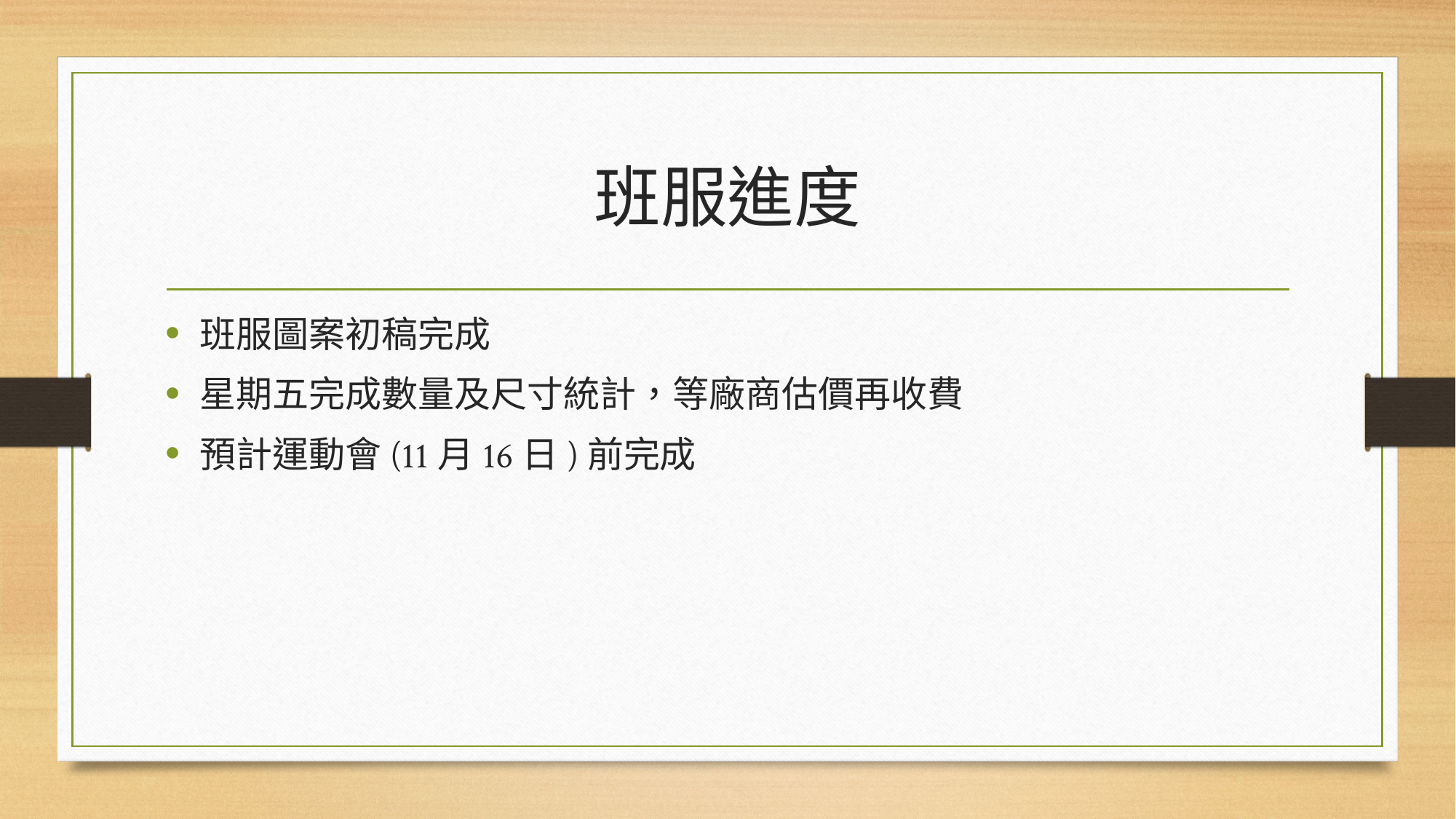

# 班服進度
班服圖案初稿完成
星期五完成數量及尺寸統計，等廠商估價再收費
預計運動會(11月16日)前完成